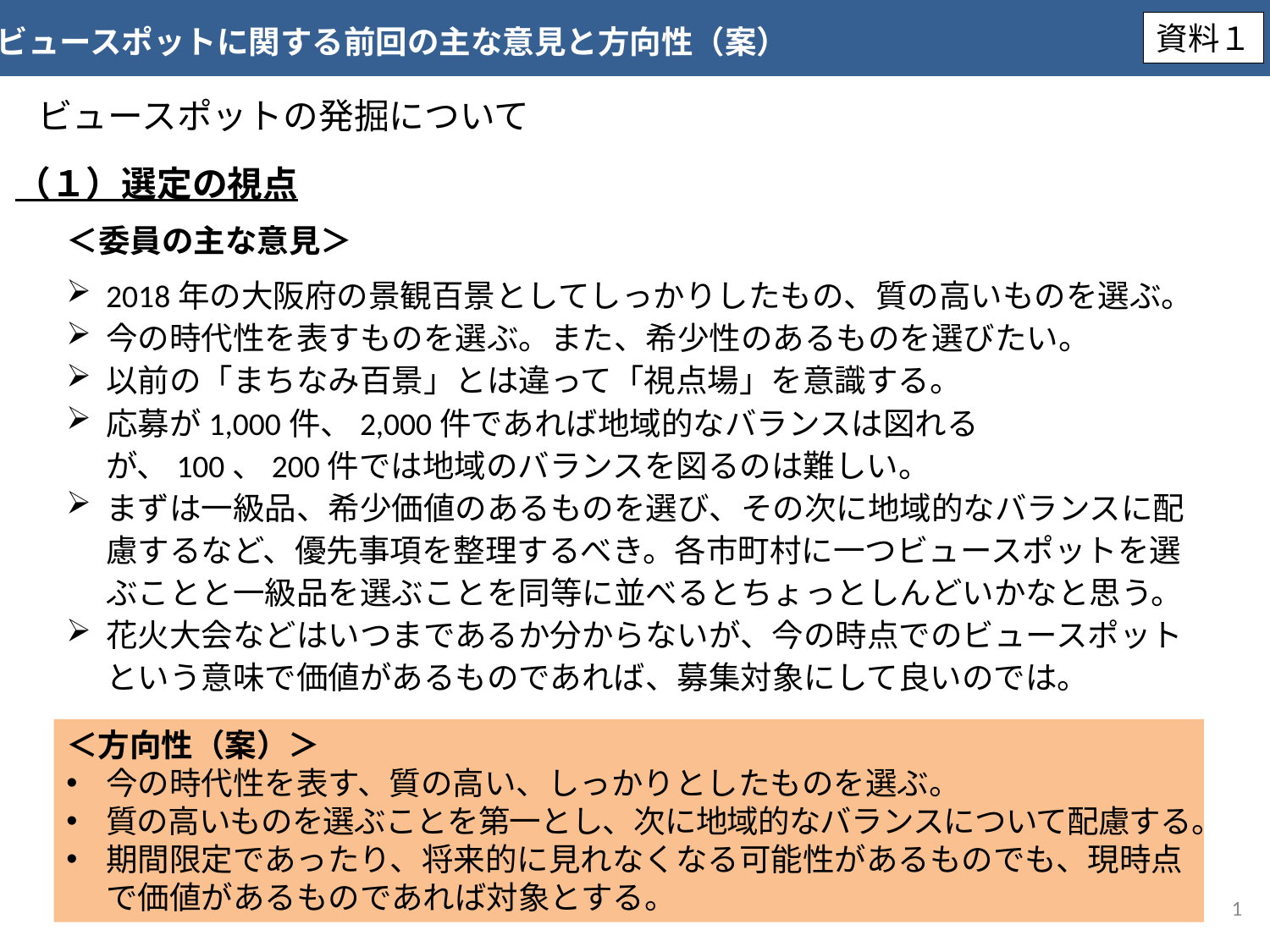

資料１
ビュースポットに関する前回の主な意見と方向性（案）
ビュースポットの発掘について
（１）選定の視点
＜委員の主な意見＞
2018年の大阪府の景観百景としてしっかりしたもの、質の高いものを選ぶ。
今の時代性を表すものを選ぶ。また、希少性のあるものを選びたい。
以前の「まちなみ百景」とは違って「視点場」を意識する。
応募が1,000件、2,000件であれば地域的なバランスは図れるが、100、200件では地域のバランスを図るのは難しい。
まずは一級品、希少価値のあるものを選び、その次に地域的なバランスに配慮するなど、優先事項を整理するべき。各市町村に一つビュースポットを選ぶことと一級品を選ぶことを同等に並べるとちょっとしんどいかなと思う。
花火大会などはいつまであるか分からないが、今の時点でのビュースポットという意味で価値があるものであれば、募集対象にして良いのでは。
＜方向性（案）＞
今の時代性を表す、質の高い、しっかりとしたものを選ぶ。
質の高いものを選ぶことを第一とし、次に地域的なバランスについて配慮する。
期間限定であったり、将来的に見れなくなる可能性があるものでも、現時点で価値があるものであれば対象とする。
1